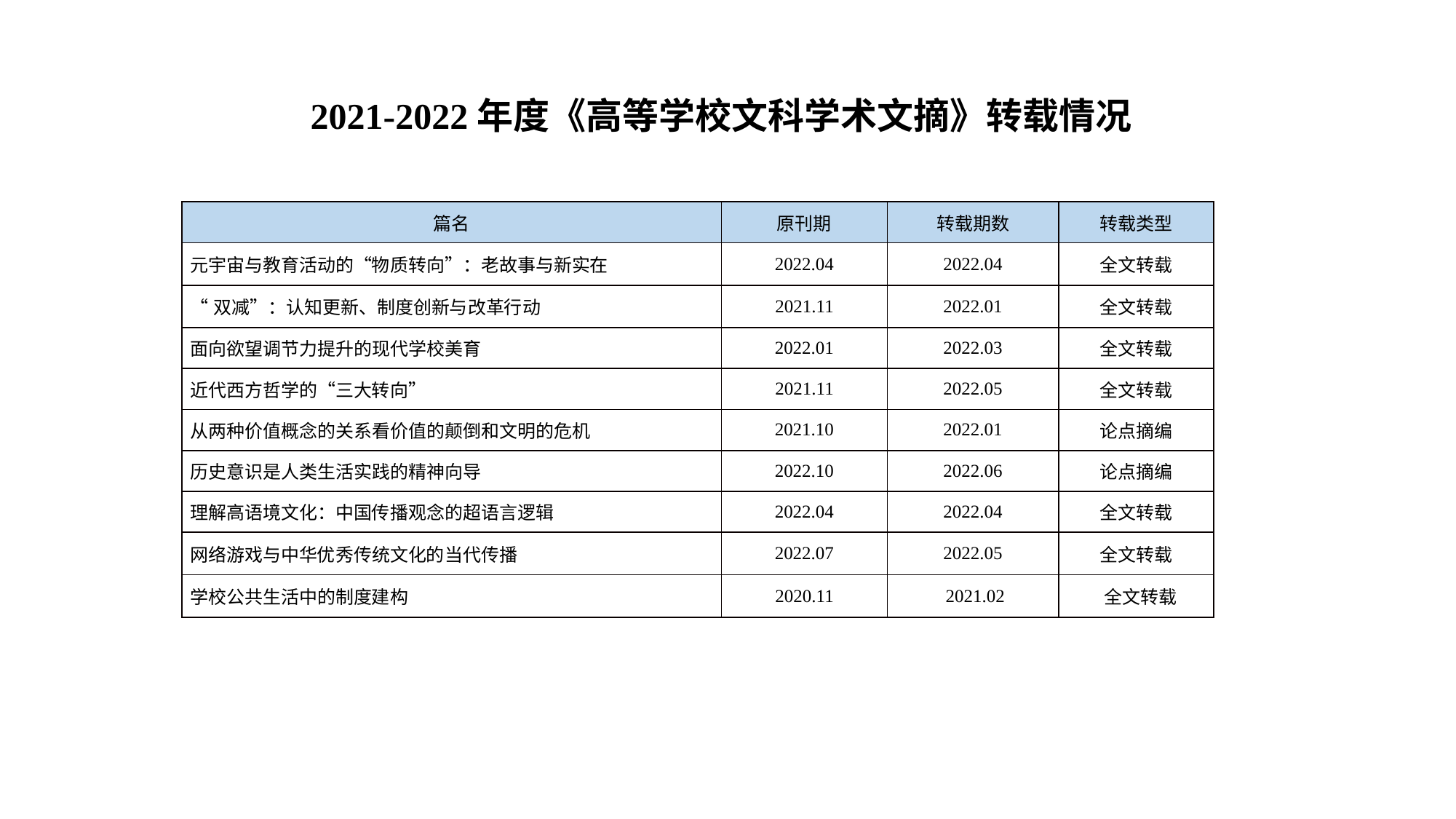

2021-2022年度《高等学校文科学术文摘》转载情况
| 篇名 | 原刊期 | 转载期数 | 转载类型 |
| --- | --- | --- | --- |
| 元宇宙与教育活动的“物质转向”：老故事与新实在 | 2022.04 | 2022.04 | 全文转载 |
| “双减”：认知更新、制度创新与改革行动 | 2021.11 | 2022.01 | 全文转载 |
| 面向欲望调节力提升的现代学校美育 | 2022.01 | 2022.03 | 全文转载 |
| 近代西方哲学的“三大转向” | 2021.11 | 2022.05 | 全文转载 |
| 从两种价值概念的关系看价值的颠倒和文明的危机 | 2021.10 | 2022.01 | 论点摘编 |
| 历史意识是人类生活实践的精神向导 | 2022.10 | 2022.06 | 论点摘编 |
| 理解高语境文化：中国传播观念的超语言逻辑 | 2022.04 | 2022.04 | 全文转载 |
| 网络游戏与中华优秀传统文化的当代传播 | 2022.07 | 2022.05 | 全文转载 |
| 学校公共生活中的制度建构 | 2020.11 | 2021.02 | 全文转载 |